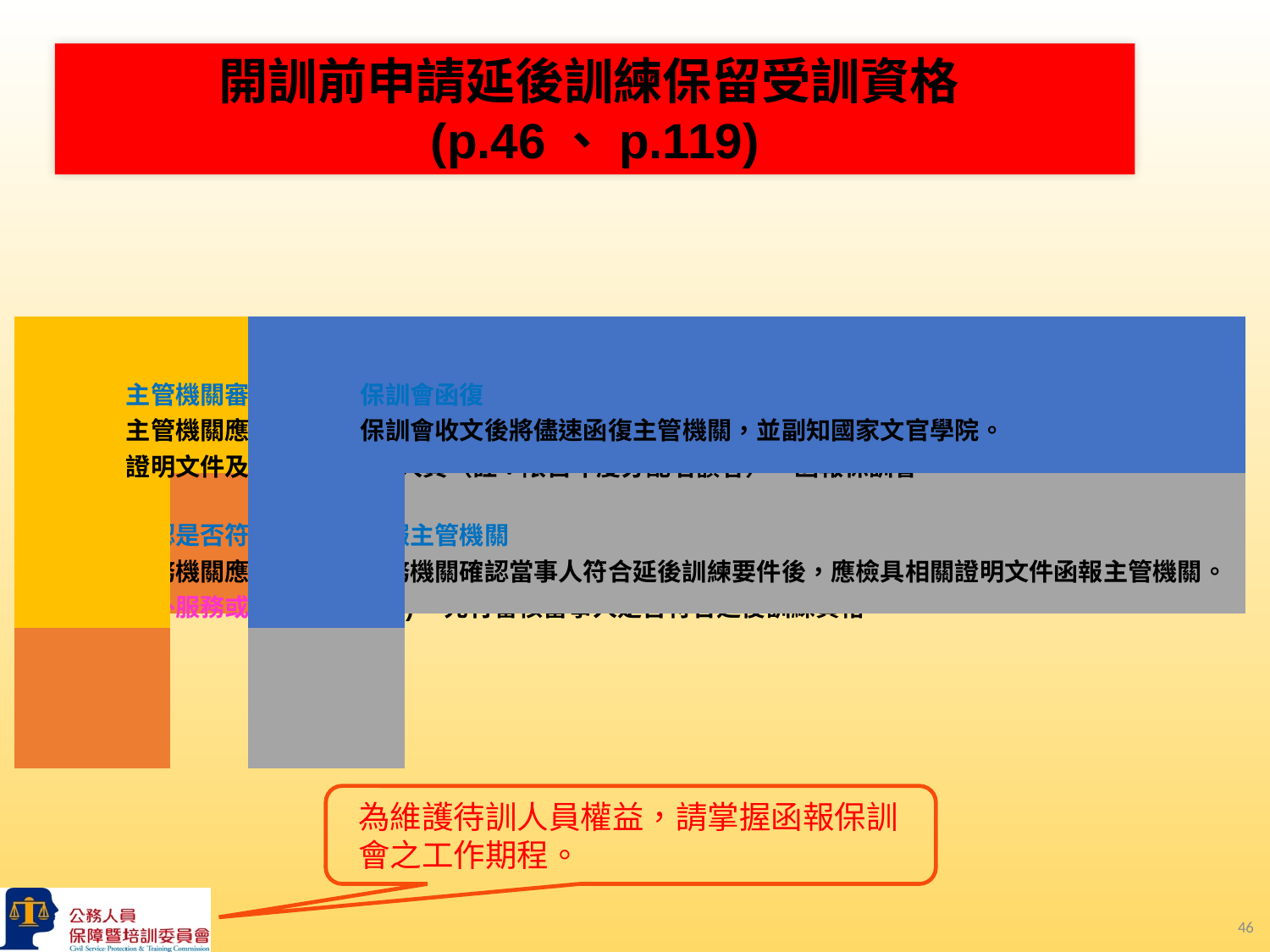

開訓前申請延後訓練保留受訓資格(p.46、p.119)
確認是否符合延後訓練要件
函報主管機關
服務機關確認當事人符合延後訓練要件後，應檢具相關證明文件函報主管機關。
主管機關審核資格及提報遞補參訓人員
保訓會函復
保訓會收文後將儘速函復主管機關，並副知國家文官學院。

為維護待訓人員權益，請掌握函報保訓會之工作期程。
46